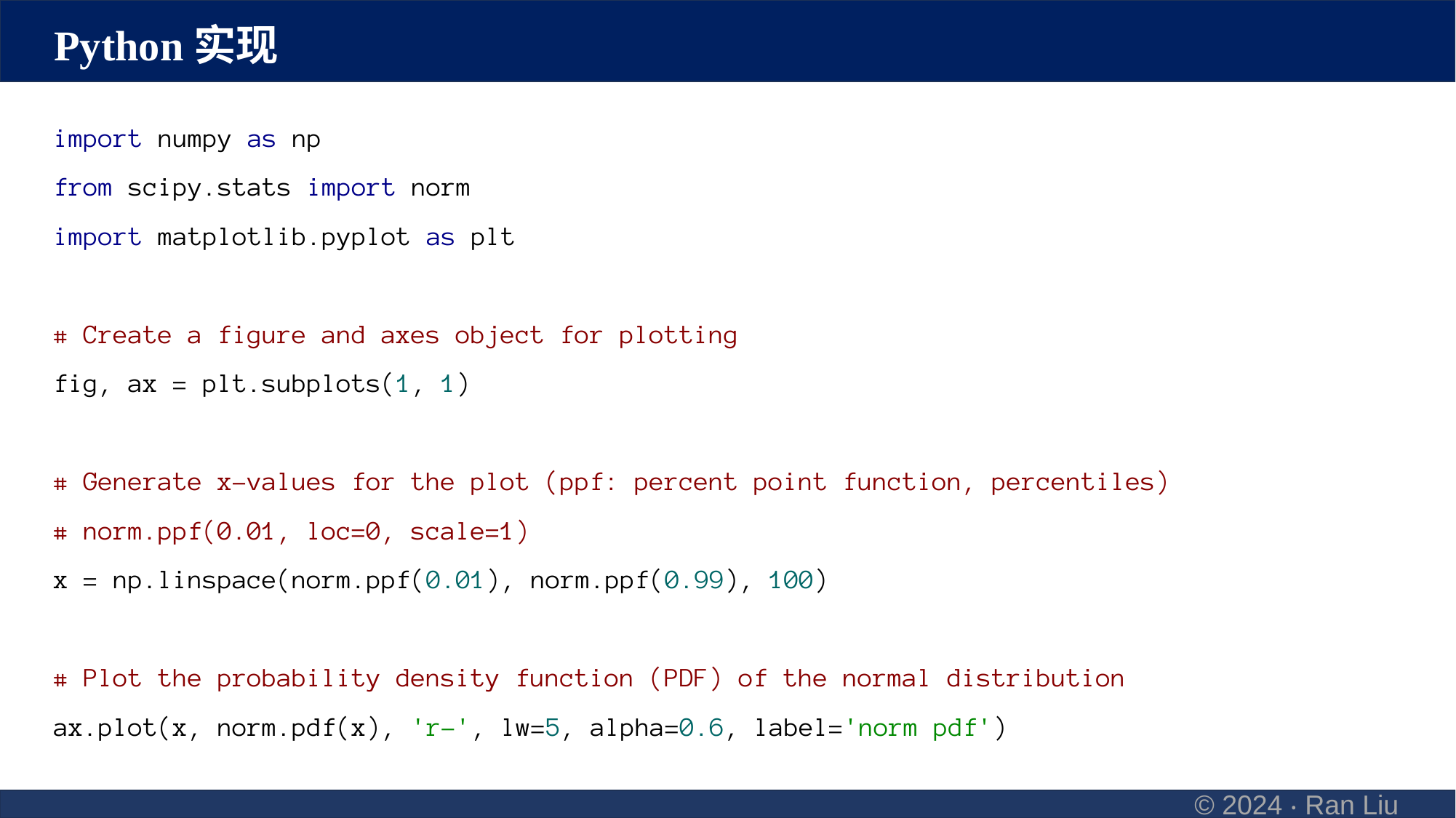

Python实现
import numpy as np
from scipy.stats import norm
import matplotlib.pyplot as plt
# Create a figure and axes object for plotting
fig, ax = plt.subplots(1, 1)
# Generate x-values for the plot (ppf: percent point function, percentiles)
# norm.ppf(0.01, loc=0, scale=1) x = np.linspace(norm.ppf(0.01), norm.ppf(0.99), 100) # Plot the probability density function (PDF) of the normal distribution ax.plot(x, norm.pdf(x), 'r-', lw=5, alpha=0.6, label='norm pdf')